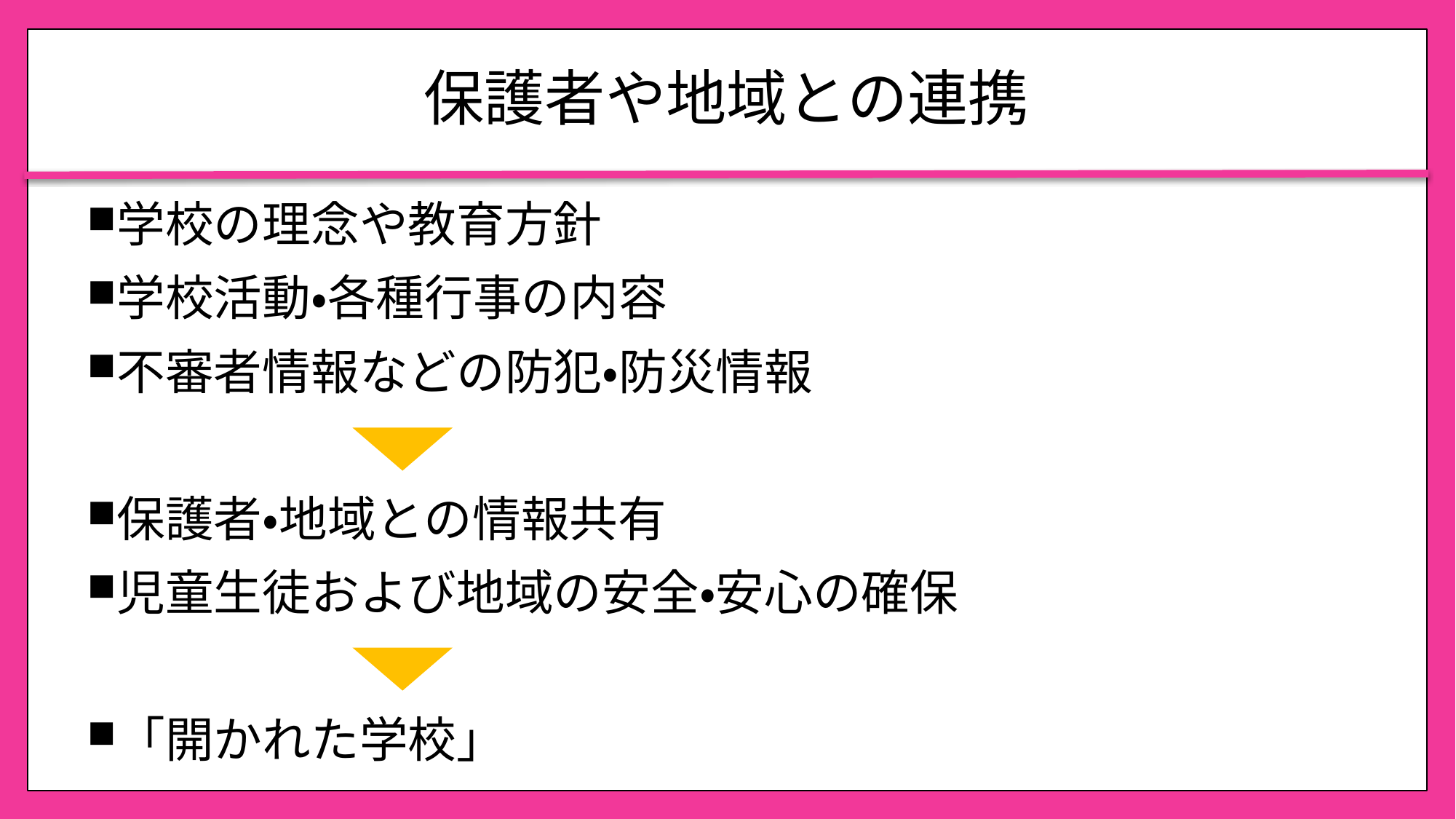

# 保護者や地域との連携
学校の理念や教育方針
学校活動・各種行事の内容
不審者情報などの防犯・防災情報

保護者・地域との情報共有
児童生徒および地域の安全・安心の確保

「開かれた学校」